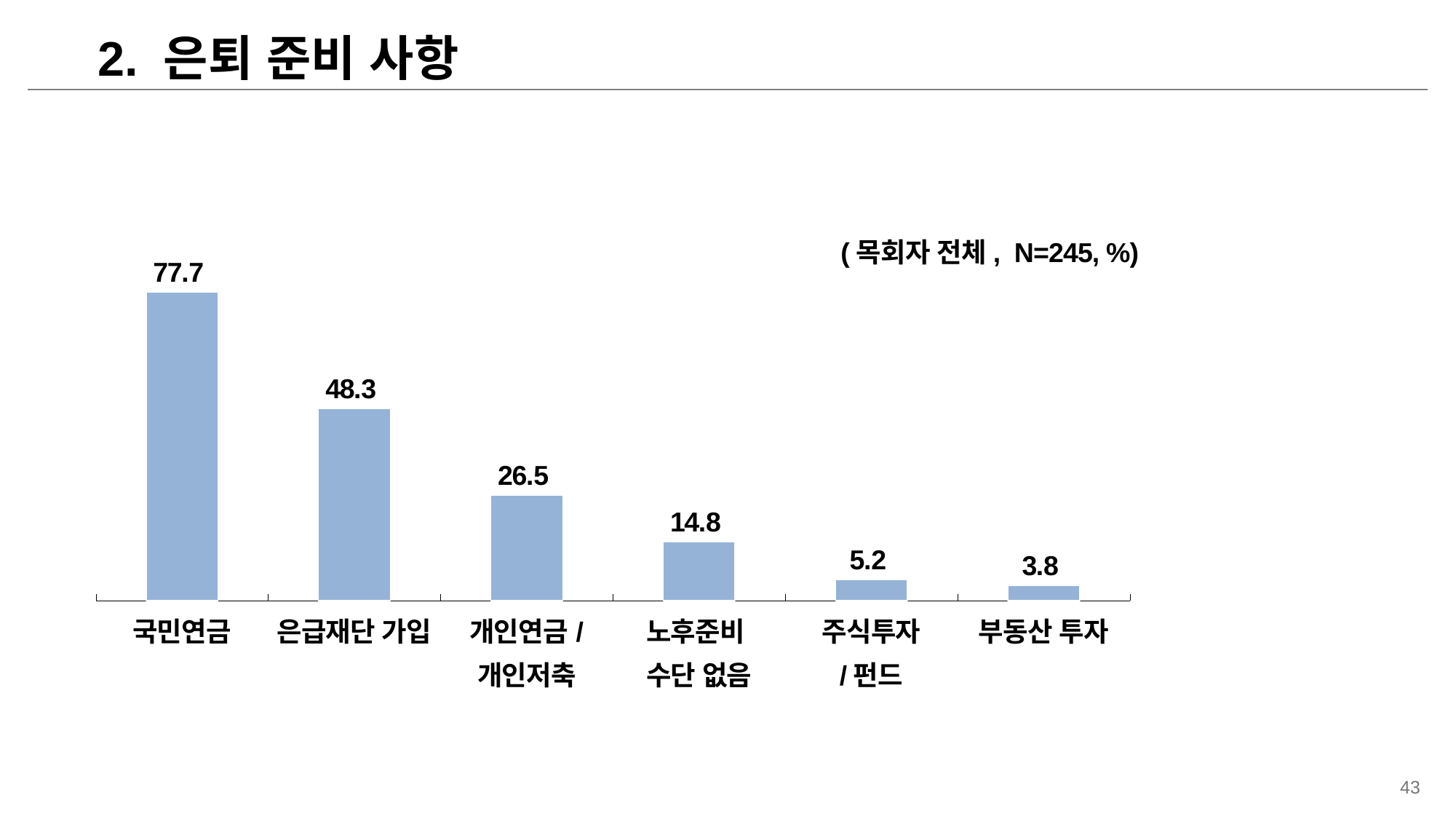

2. 은퇴 준비 사항

### Chart

| Category | 개신교인 |
|---|---|
(목회자 전체,  N=245, %)
| 국민연금 | 은급재단 가입 | 개인연금/ 개인저축 | 노후준비 수단 없음 | 주식투자 /펀드 | 부동산 투자 |
| --- | --- | --- | --- | --- | --- |